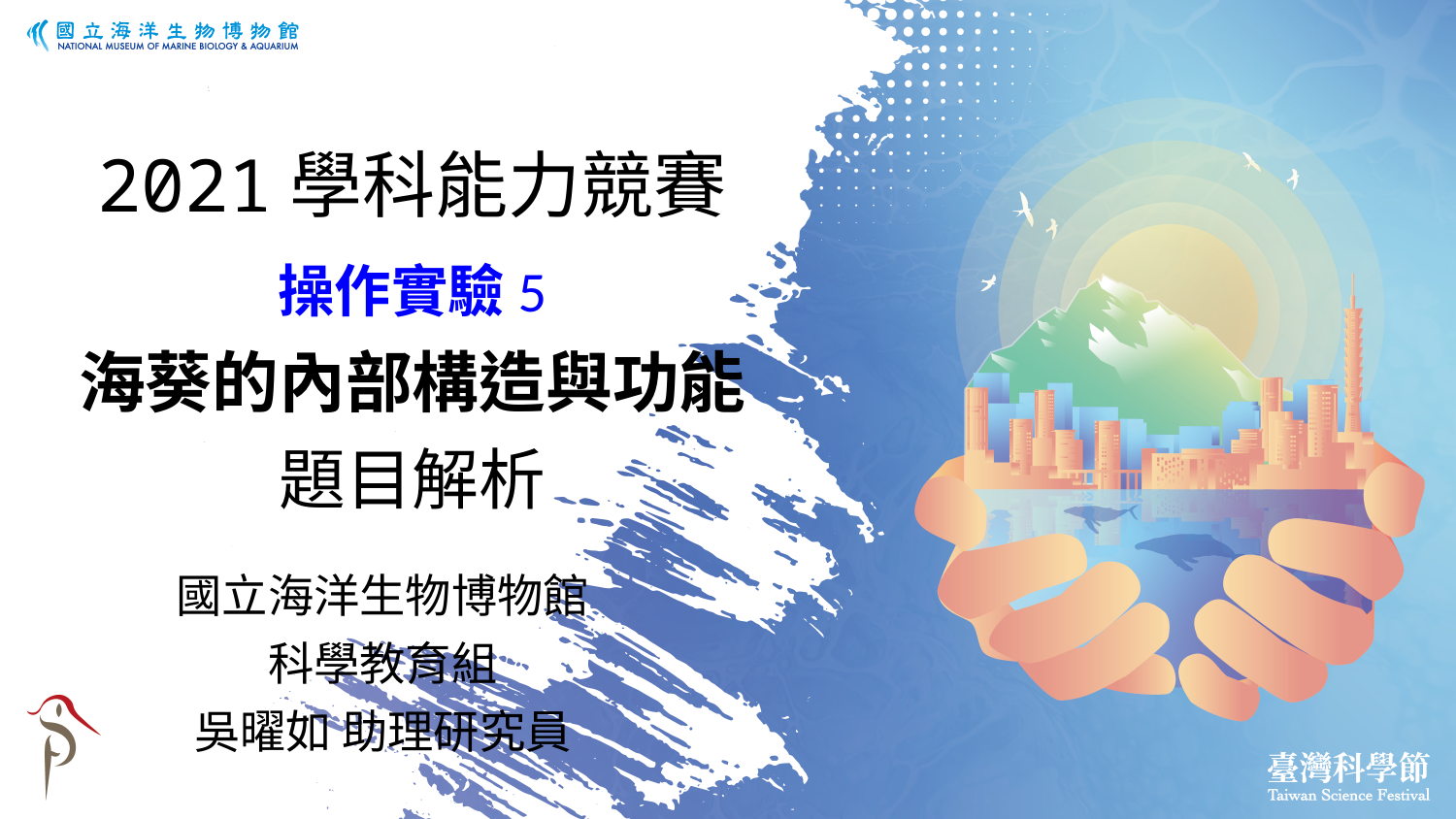

# 2021學科能力競賽 操作實驗5 海葵的內部構造與功能 題目解析
國立海洋生物博物館
科學教育組
吳曜如 助理研究員